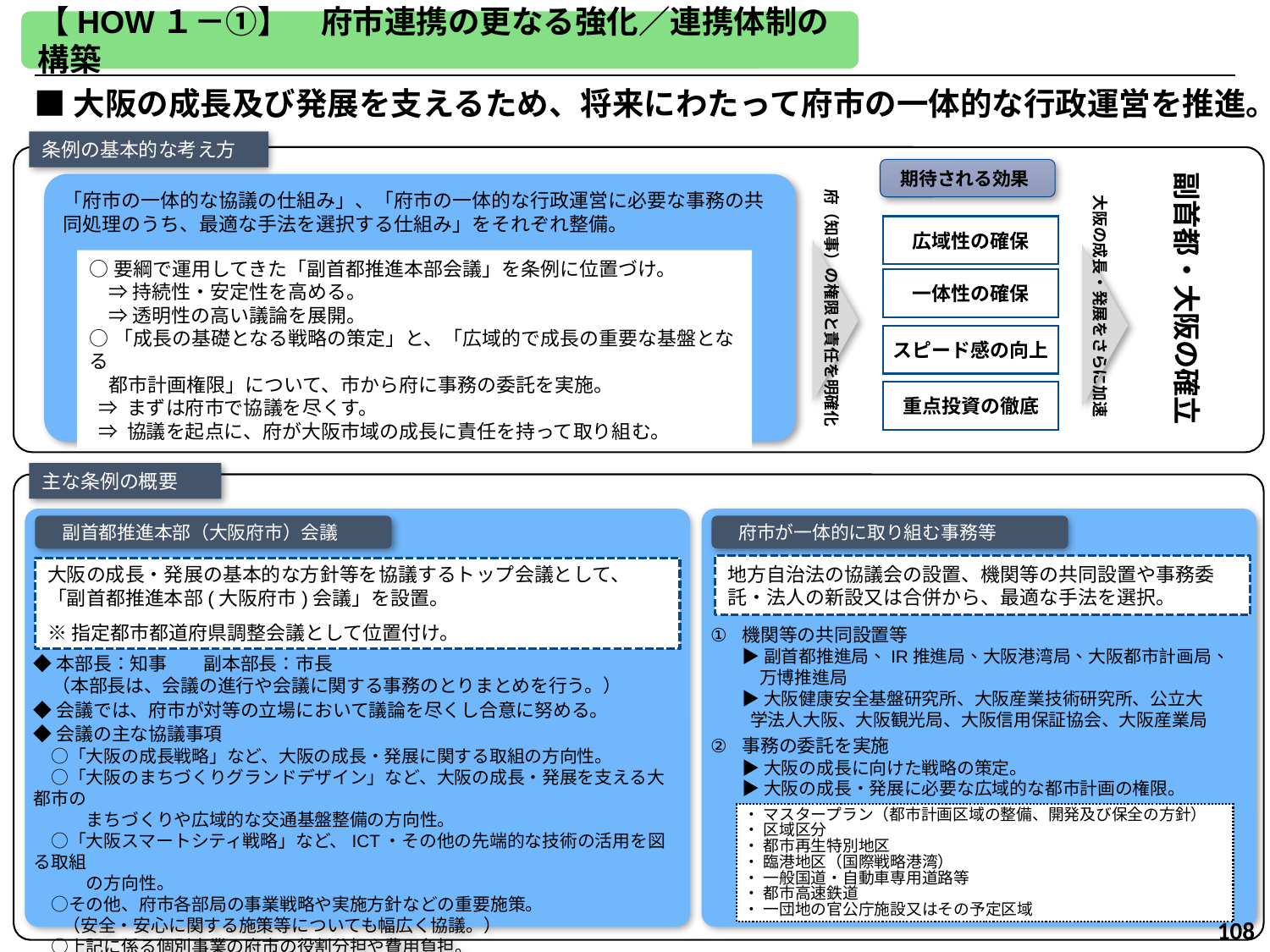

【HOW１－①】　府市連携の更なる強化／連携体制の構築
■大阪の成長及び発展を支えるため、将来にわたって府市の一体的な行政運営を推進。
条例の基本的な考え方
副首都・大阪の確立

期待される効果
「府市の一体的な協議の仕組み」、「府市の一体的な行政運営に必要な事務の共同処理のうち、最適な手法を選択する仕組み」をそれぞれ整備。

府（知事）の権限と責任を明確化
大阪の成長・発展をさらに加速
広域性の確保
○要綱で運用してきた「副首都推進本部会議」を条例に位置づけ。
　⇒ 持続性・安定性を高める。
　⇒ 透明性の高い議論を展開。
○「成長の基礎となる戦略の策定」と、「広域的で成長の重要な基盤となる
　都市計画権限」について、市から府に事務の委託を実施。
  ⇒ まずは府市で協議を尽くす。
  ⇒ 協議を起点に、府が大阪市域の成長に責任を持って取り組む。
一体性の確保

スピード感の向上
重点投資の徹底
主な条例の概要

◆本部長：知事　　副本部長：市長
　（本部長は、会議の進行や会議に関する事務のとりまとめを行う。）

◆会議では、府市が対等の立場において議論を尽くし合意に努める。

◆会議の主な協議事項
　○「大阪の成長戦略」など、大阪の成長・発展に関する取組の方向性。
　○「大阪のまちづくりグランドデザイン」など、大阪の成長・発展を支える大都市の
　　　まちづくりや広域的な交通基盤整備の方向性。
　○「大阪スマートシティ戦略」など、ICT・その他の先端的な技術の活用を図る取組
　　　の方向性。
　○その他、府市各部局の事業戦略や実施方針などの重要施策。
   　（安全・安心に関する施策等についても幅広く協議。）
　○上記に係る個別事業の府市の役割分担や費用負担。

機関等の共同設置等
▶ 副首都推進局、IR推進局、大阪港湾局、大阪都市計画局、
　万博推進局
▶ 大阪健康安全基盤研究所、大阪産業技術研究所、公立大
  学法人大阪、大阪観光局、大阪信用保証協会、大阪産業局

事務の委託を実施
▶ 大阪の成長に向けた戦略の策定。
▶ 大阪の成長・発展に必要な広域的な都市計画の権限。
　副首都推進本部（大阪府市）会議
　府市が一体的に取り組む事務等
地方自治法の協議会の設置、機関等の共同設置や事務委託・法人の新設又は合併から、最適な手法を選択。
大阪の成長・発展の基本的な方針等を協議するトップ会議として、「副首都推進本部(大阪府市)会議」を設置。
※指定都市都道府県調整会議として位置付け。
・ マスタープラン（都市計画区域の整備、開発及び保全の方針）
・ 区域区分
・ 都市再生特別地区
・ 臨港地区（国際戦略港湾）
・ 一般国道・自動車専用道路等
・ 都市高速鉄道
・ 一団地の官公庁施設又はその予定区域
108